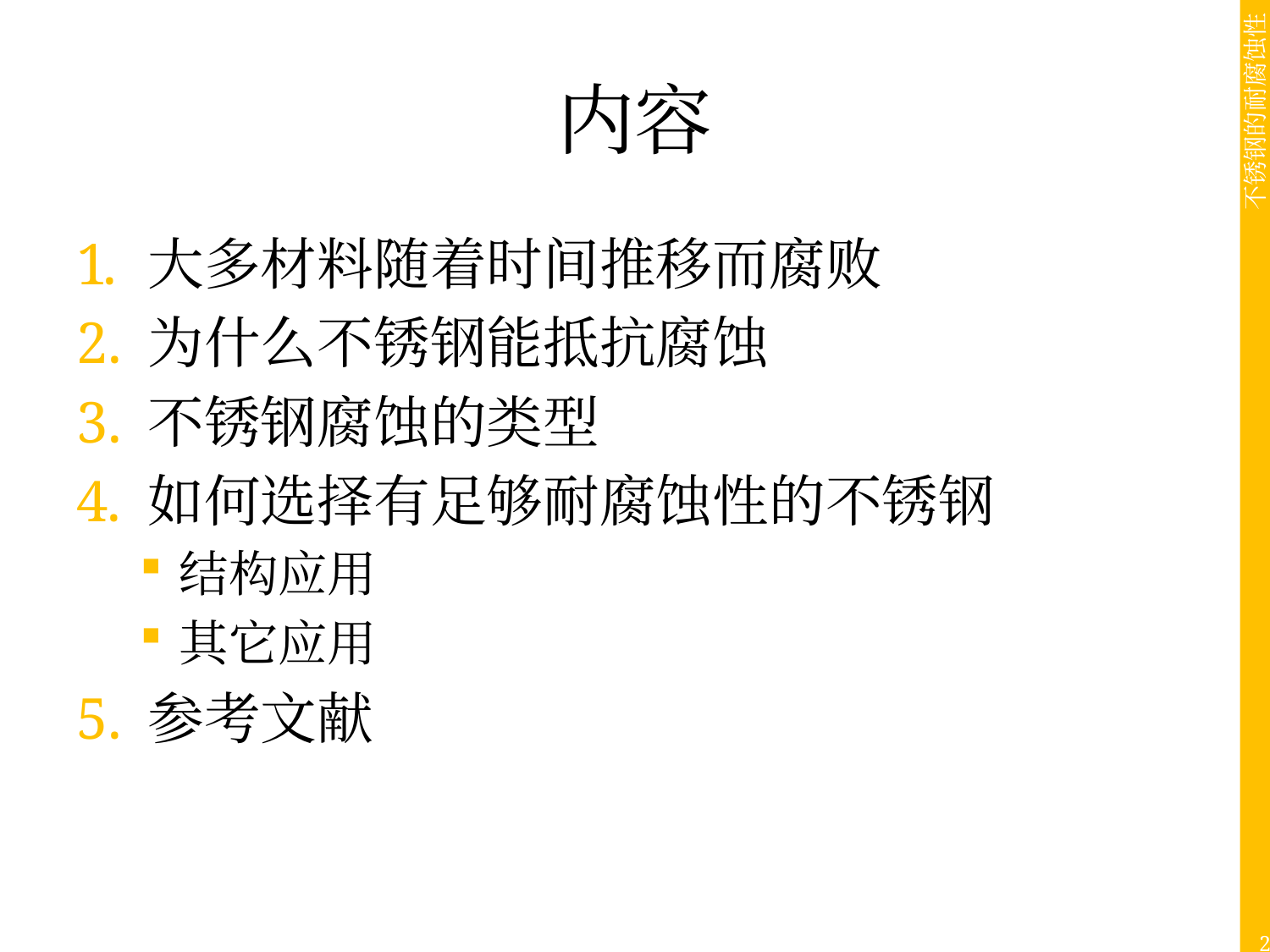

# 内容
大多材料随着时间推移而腐败
为什么不锈钢能抵抗腐蚀
不锈钢腐蚀的类型
如何选择有足够耐腐蚀性的不锈钢
结构应用
其它应用
参考文献

2